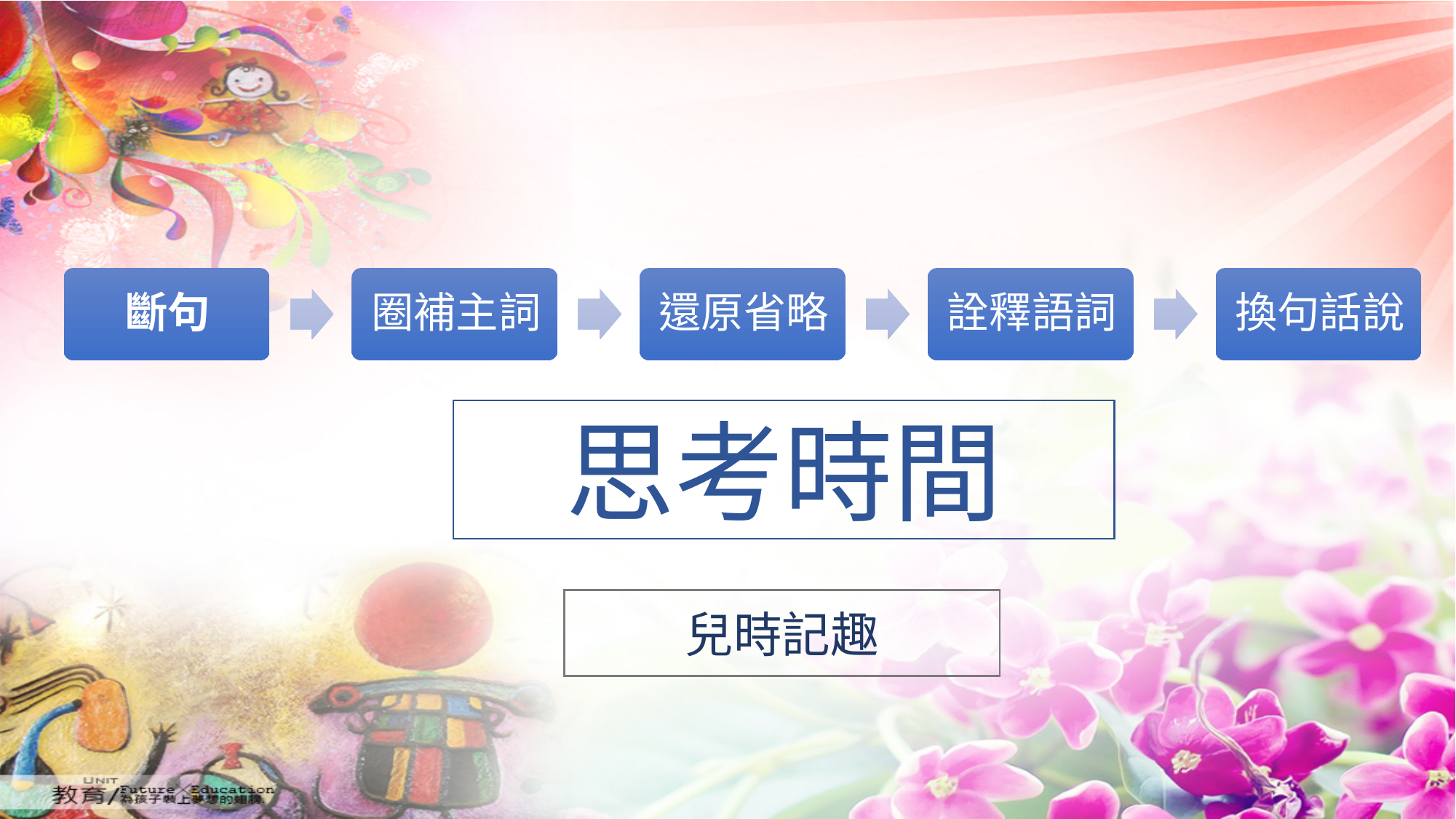

斷句

圈補主詞

還原省略

詮釋語詞

換句話說
思考時間
兒時記趣